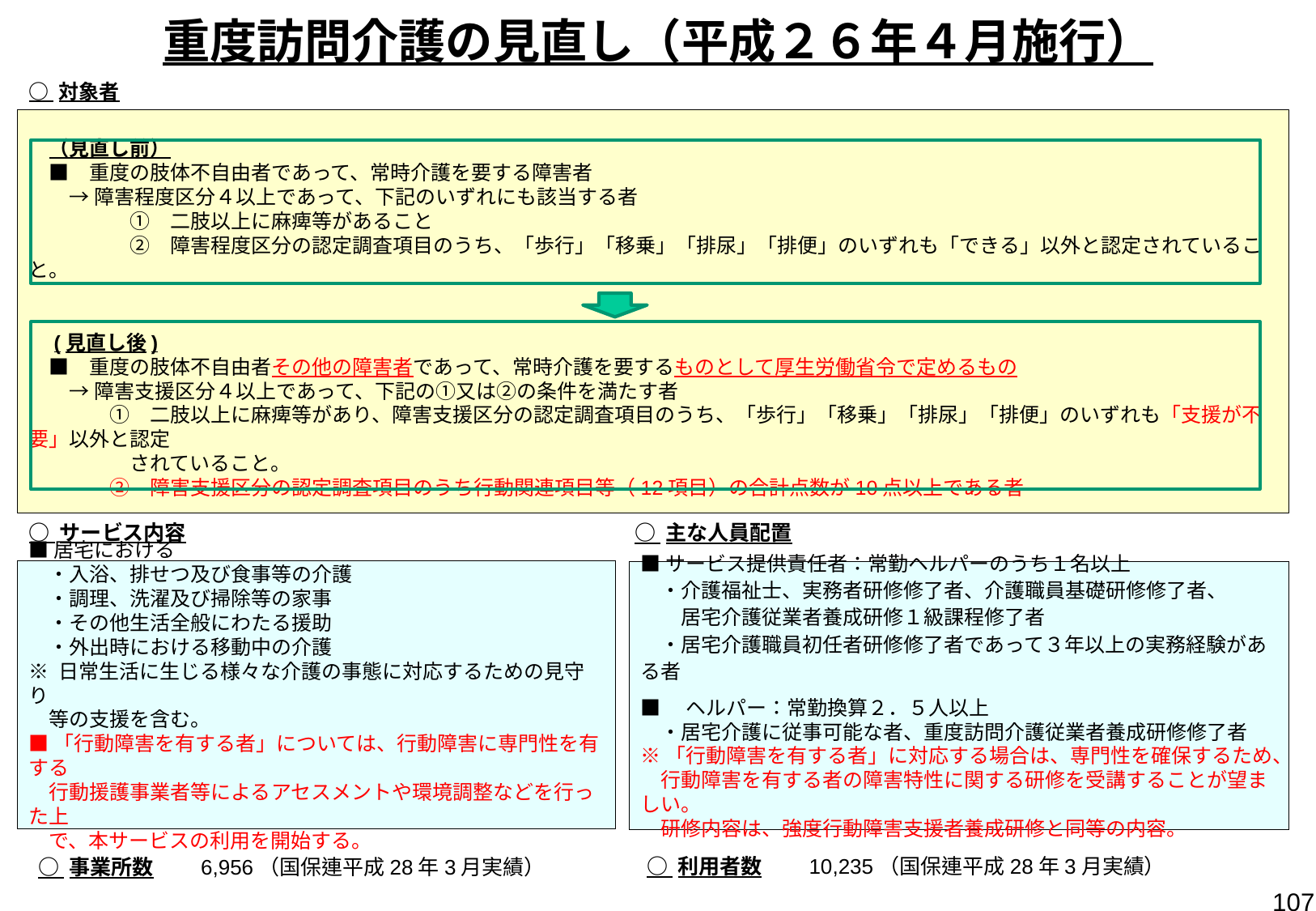

重度訪問介護の見直し（平成２６年４月施行）
○ 対象者

　（見直し前）
　■　重度の肢体不自由者であって、常時介護を要する障害者
　　→ 障害程度区分４以上であって、下記のいずれにも該当する者
　　　　　①　二肢以上に麻痺等があること
　　　　　②　障害程度区分の認定調査項目のうち、「歩行」「移乗」「排尿」「排便」のいずれも「できる」以外と認定されていること。

　(見直し後)
　■　重度の肢体不自由者その他の障害者であって、常時介護を要するものとして厚生労働省令で定めるもの
　　→ 障害支援区分４以上であって、下記の①又は②の条件を満たす者
　　　　①　二肢以上に麻痺等があり、障害支援区分の認定調査項目のうち、「歩行」「移乗」「排尿」「排便」のいずれも「支援が不要」以外と認定
　　　　　されていること。
　　　　②　障害支援区分の認定調査項目のうち行動関連項目等（12項目）の合計点数が10点以上である者

○ サービス内容
○ 主な人員配置
■居宅における
　・入浴、排せつ及び食事等の介護
　・調理、洗濯及び掃除等の家事
　・その他生活全般にわたる援助
　・外出時における移動中の介護
※ 日常生活に生じる様々な介護の事態に対応するための見守り
　等の支援を含む。
■「行動障害を有する者」については、行動障害に専門性を有する
　行動援護事業者等によるアセスメントや環境調整などを行った上
　で、本サービスの利用を開始する。

■サービス提供責任者：常勤ヘルパーのうち１名以上
　・介護福祉士、実務者研修修了者、介護職員基礎研修修了者、
　　居宅介護従業者養成研修１級課程修了者
　・居宅介護職員初任者研修修了者であって３年以上の実務経験がある者

■　ヘルパー：常勤換算２．５人以上
　・居宅介護に従事可能な者、重度訪問介護従業者養成研修修了者
※「行動障害を有する者」に対応する場合は、専門性を確保するため、
　行動障害を有する者の障害特性に関する研修を受講することが望ましい。
　研修内容は、強度行動障害支援者養成研修と同等の内容。

○ 利用者数　　10,235（国保連平成28年3月実績）
○ 事業所数　　6,956（国保連平成28年3月実績）
107